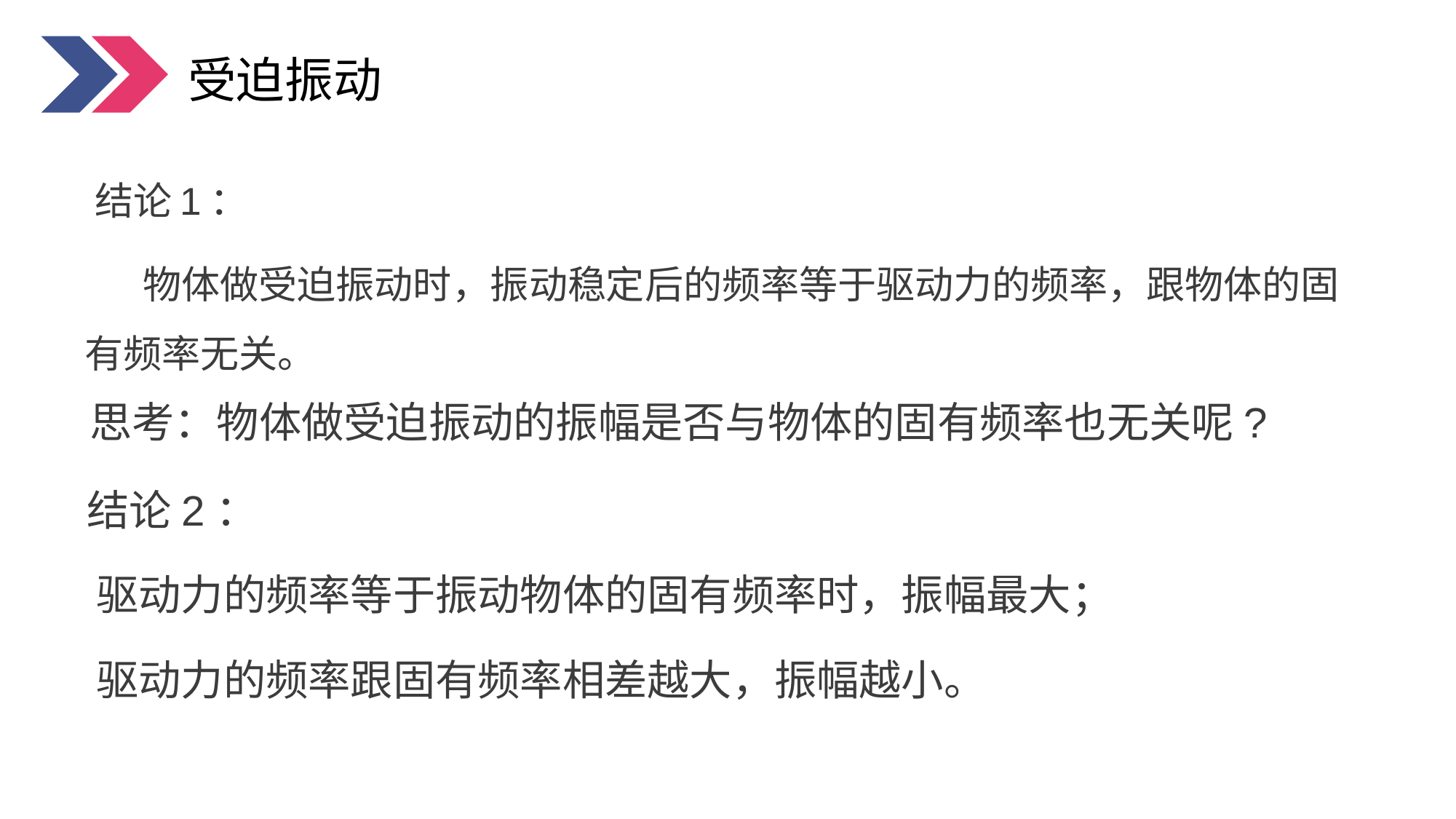

受迫振动
    结论1：
         物体做受迫振动时，振动稳定后的频率等于驱动力的频率，跟物体的固有频率无关。

思考：物体做受迫振动的振幅是否与物体的固有频率也无关呢?
    结论2：
     驱动力的频率等于振动物体的固有频率时，振幅最大；
     驱动力的频率跟固有频率相差越大，振幅越小。